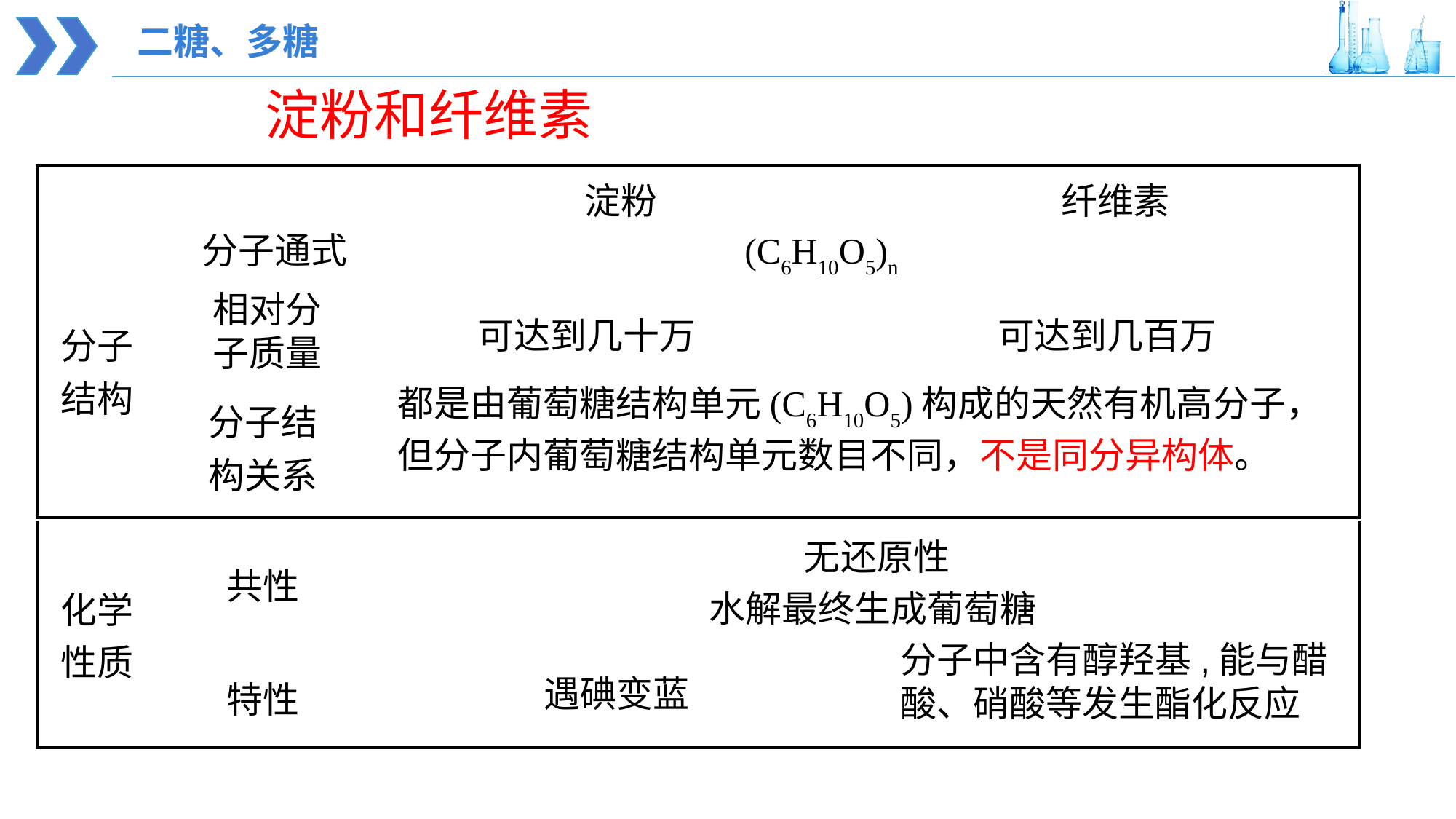

二糖、多糖
                    淀粉和纤维素
|  |  | 淀粉 | 纤维素 |
| --- | --- | --- | --- |
| 分子结构 |  |  |  |
|  |  |  |  |
|  | 分子结 构关系 |  |  |
分子通式

(C6H10O5)n

相对分
子质量
可达到几十万

可达到几百万

都是由葡萄糖结构单元(C6H10O5)构成的天然有机高分子，但分子内葡萄糖结构单元数目不同，不是同分异构体。

| 化学性质 | 共性 |  |  |
| --- | --- | --- | --- |
|  |  |  |  |
|  | 特性 |  |  |
无还原性

水解最终生成葡萄糖

分子中含有醇羟基,能与醋酸、硝酸等发生酯化反应

遇碘变蓝